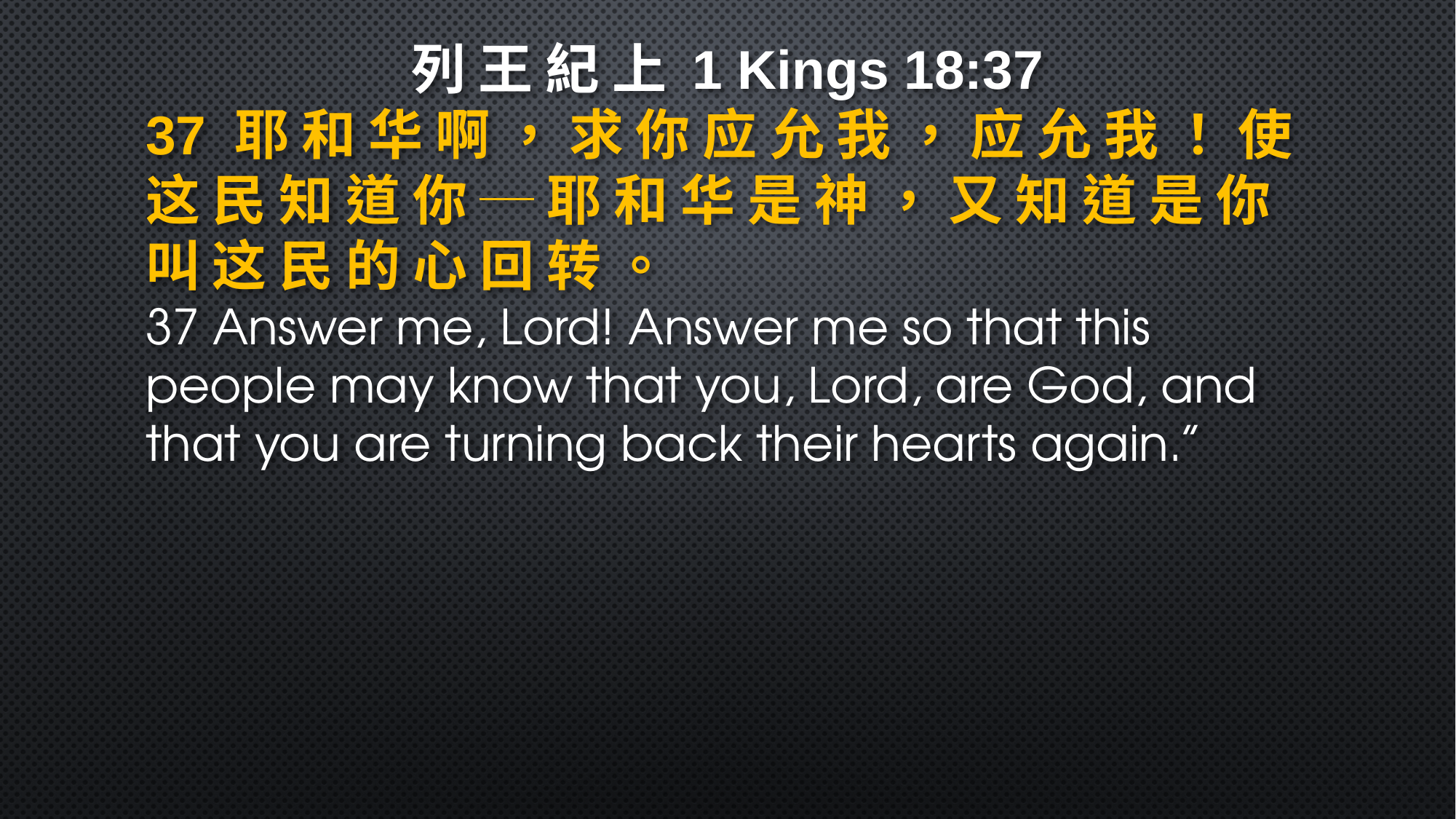

列 王 紀 上 1 Kings 18:37
37 耶 和 华 啊 ， 求 你 应 允 我 ， 应 允 我 ！ 使 这 民 知 道 你 ─ 耶 和 华 是 神 ， 又 知 道 是 你 叫 这 民 的 心 回 转 。
37 Answer me, Lord! Answer me so that this people may know that you, Lord, are God, and that you are turning back their hearts again.”